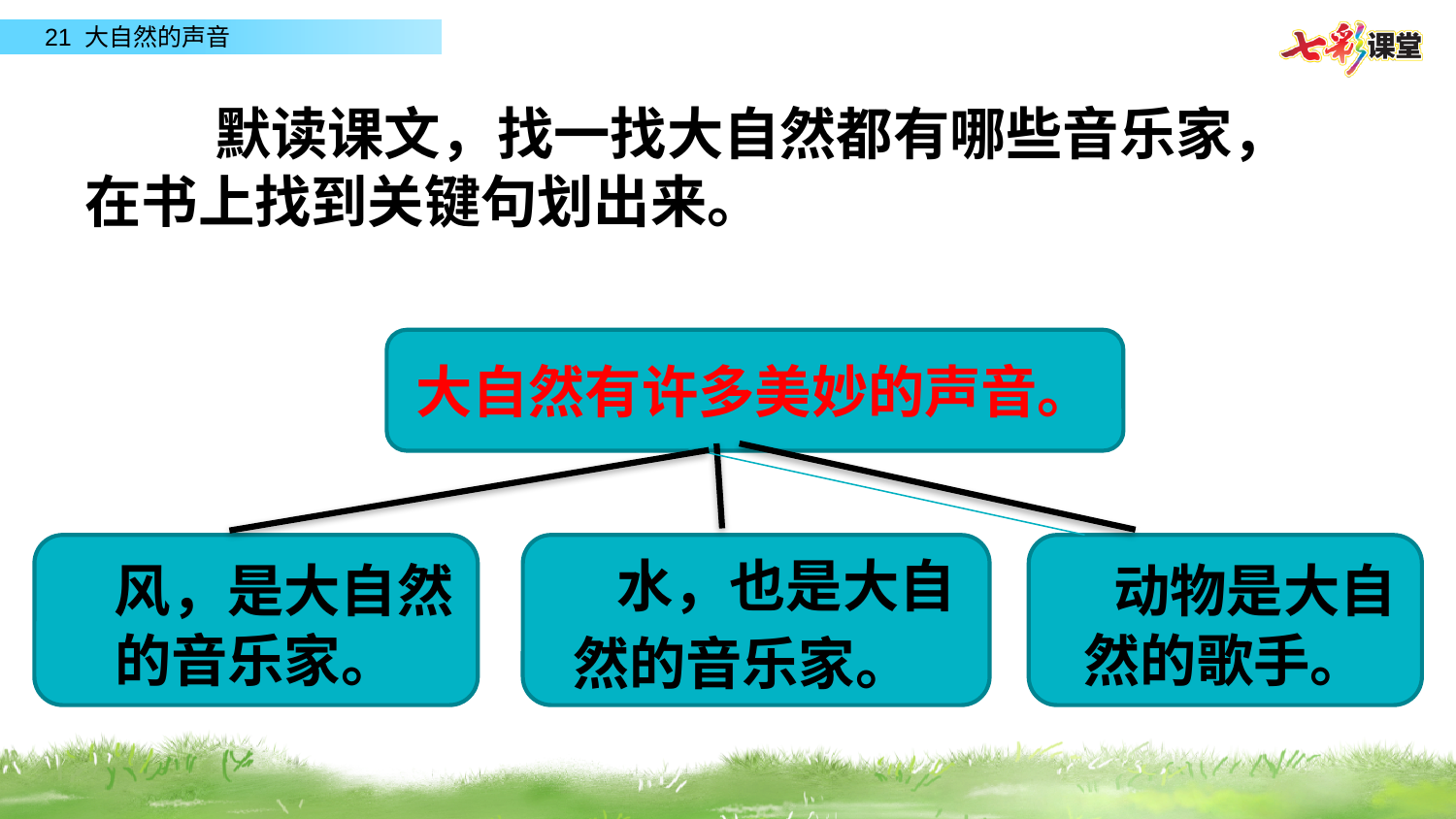

默读课文，找一找大自然都有哪些音乐家，在书上找到关键句划出来。
大自然有许多美妙的声音。
   风，是大自然的音乐家。
   水，也是大自然的音乐家。
   动物是大自然的歌手。